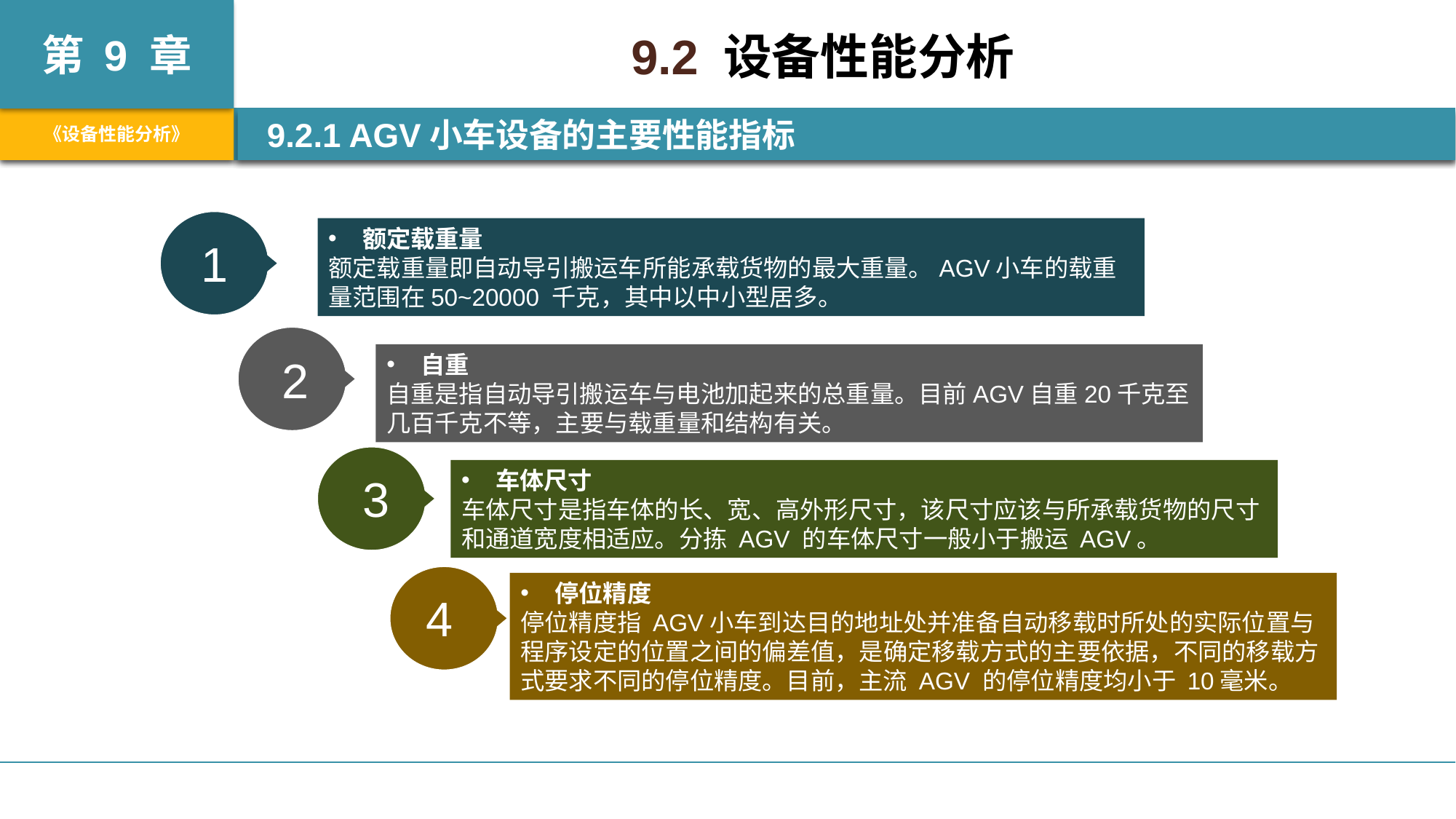

9.2 设备性能分析
  9.2.1 AGV小车设备的主要性能指标

1
额定载重量
额定载重量即自动导引搬运车所能承载货物的最大重量。AGV小车的载重量范围在50~20000 千克，其中以中小型居多。

2
自重
自重是指自动导引搬运车与电池加起来的总重量。目前AGV自重20千克至几百千克不等，主要与载重量和结构有关。

3
车体尺寸
车体尺寸是指车体的长、宽、高外形尺寸，该尺寸应该与所承载货物的尺寸和通道宽度相适应。分拣 AGV 的车体尺寸一般小于搬运 AGV。

4
停位精度
停位精度指 AGV小车到达目的地址处并准备自动移载时所处的实际位置与程序设定的位置之间的偏差值，是确定移载方式的主要依据，不同的移载方式要求不同的停位精度。目前，主流 AGV 的停位精度均小于 10毫米。